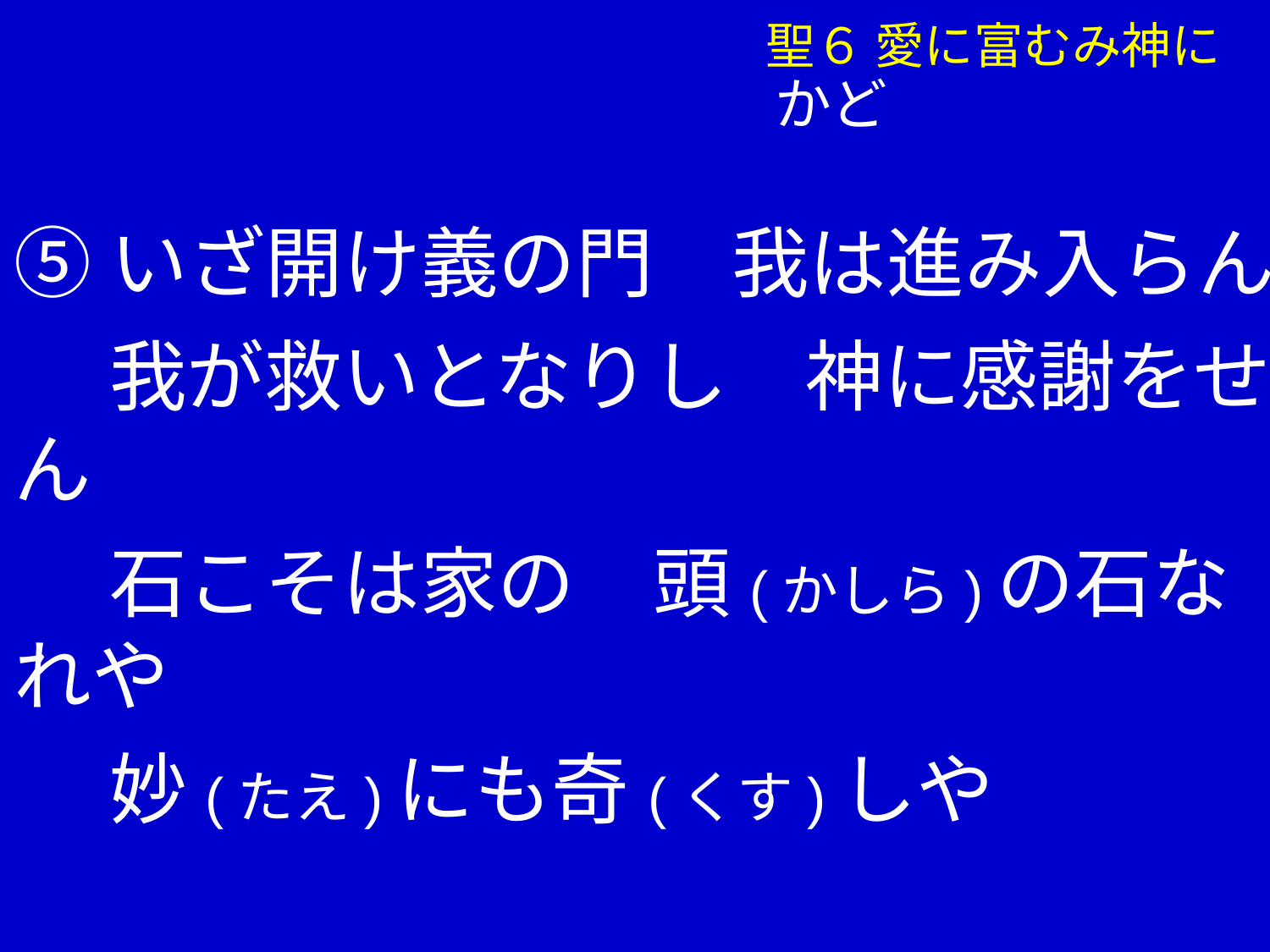

かど
⑤いざ開け義の門　我は進み入らん
　 我が救いとなりし　神に感謝をせん
　 石こそは家の　頭(かしら)の石なれや
　 妙(たえ)にも奇(くす)しや
聖６ 愛に富むみ神に